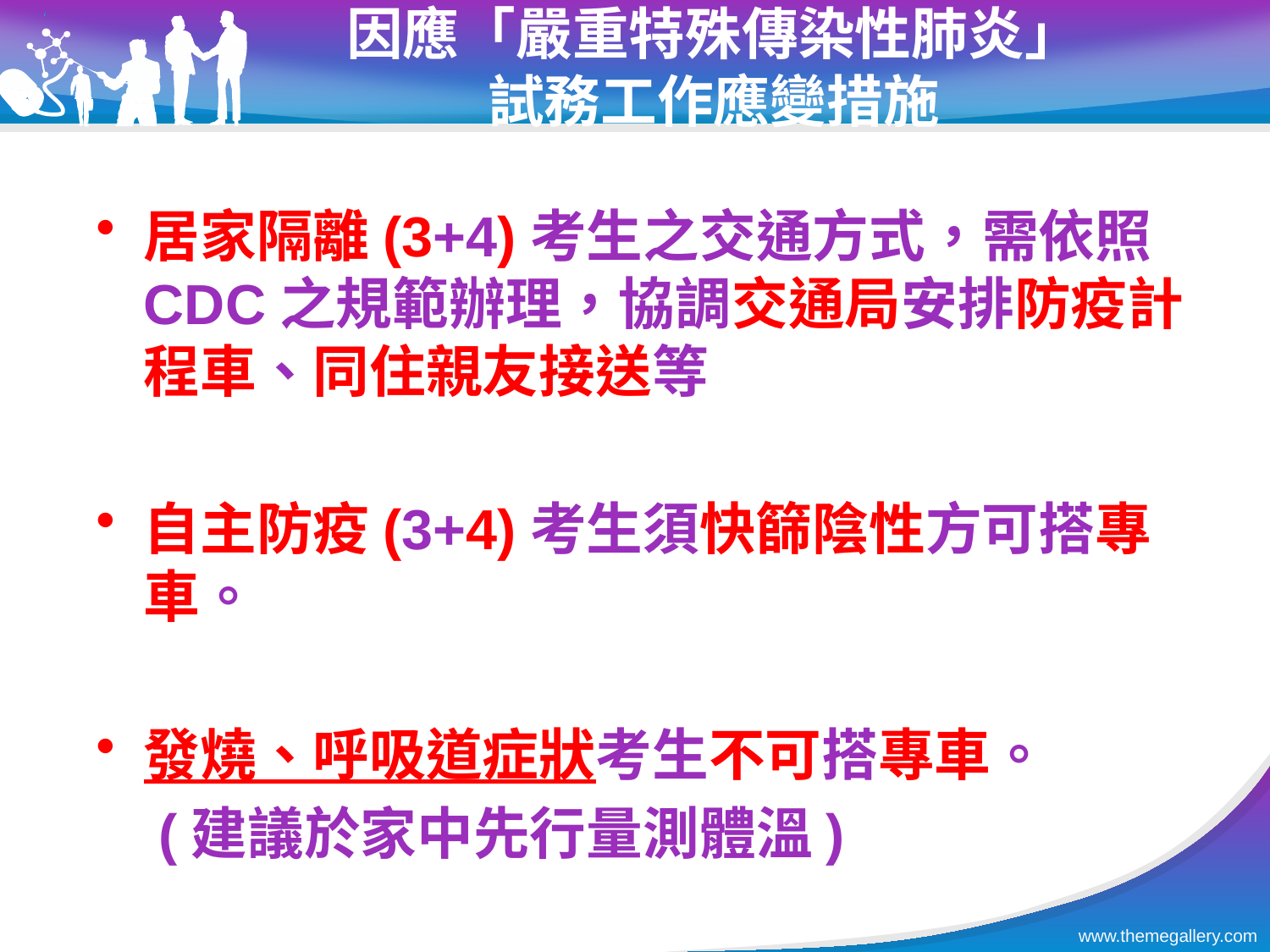

因應「嚴重特殊傳染性肺炎」
試務工作應變措施
居家隔離(3+4)考生之交通方式，需依照CDC之規範辦理，協調交通局安排防疫計程車、同住親友接送等

自主防疫(3+4)考生須快篩陰性方可搭專車。

發燒、呼吸道症狀考生不可搭專車。
    (建議於家中先行量測體溫)